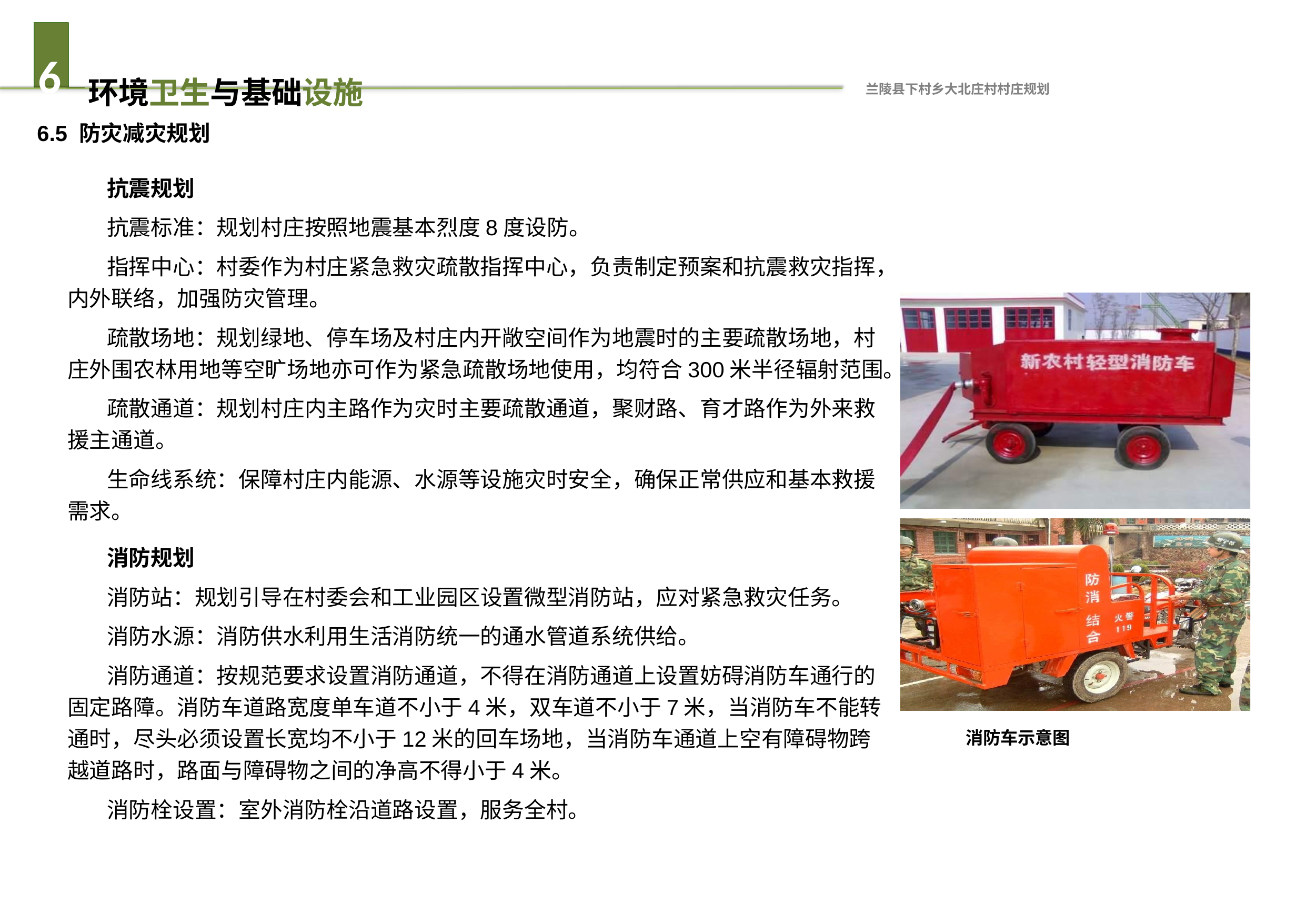

# 6	环境卫生与基础设施
兰陵县下村乡大北庄村村庄规划

抗震规划
抗震标准：规划村庄按照地震基本烈度8度设防。
指挥中心：村委作为村庄紧急救灾疏散指挥中心，负责制定预案和抗震救灾指挥，内外联络，加强防灾管理。
疏散场地：规划绿地、停车场及村庄内开敞空间作为地震时的主要疏散场地，村庄外围农林用地等空旷场地亦可作为紧急疏散场地使用，均符合300米半径辐射范围。
疏散通道：规划村庄内主路作为灾时主要疏散通道，聚财路、育才路作为外来救援主通道。
生命线系统：保障村庄内能源、水源等设施灾时安全，确保正常供应和基本救援需求。
消防规划
消防站：规划引导在村委会和工业园区设置微型消防站，应对紧急救灾任务。
消防水源：消防供水利用生活消防统一的通水管道系统供给。
消防通道：按规范要求设置消防通道，不得在消防通道上设置妨碍消防车通行的固定路障。消防车道路宽度单车道不小于4米，双车道不小于7米，当消防车不能转通时，尽头必须设置长宽均不小于12米的回车场地，当消防车通道上空有障碍物跨越道路时，路面与障碍物之间的净高不得小于4米。
消防栓设置：室外消防栓沿道路设置，服务全村。

6.5 防灾减灾规划

消防车示意图